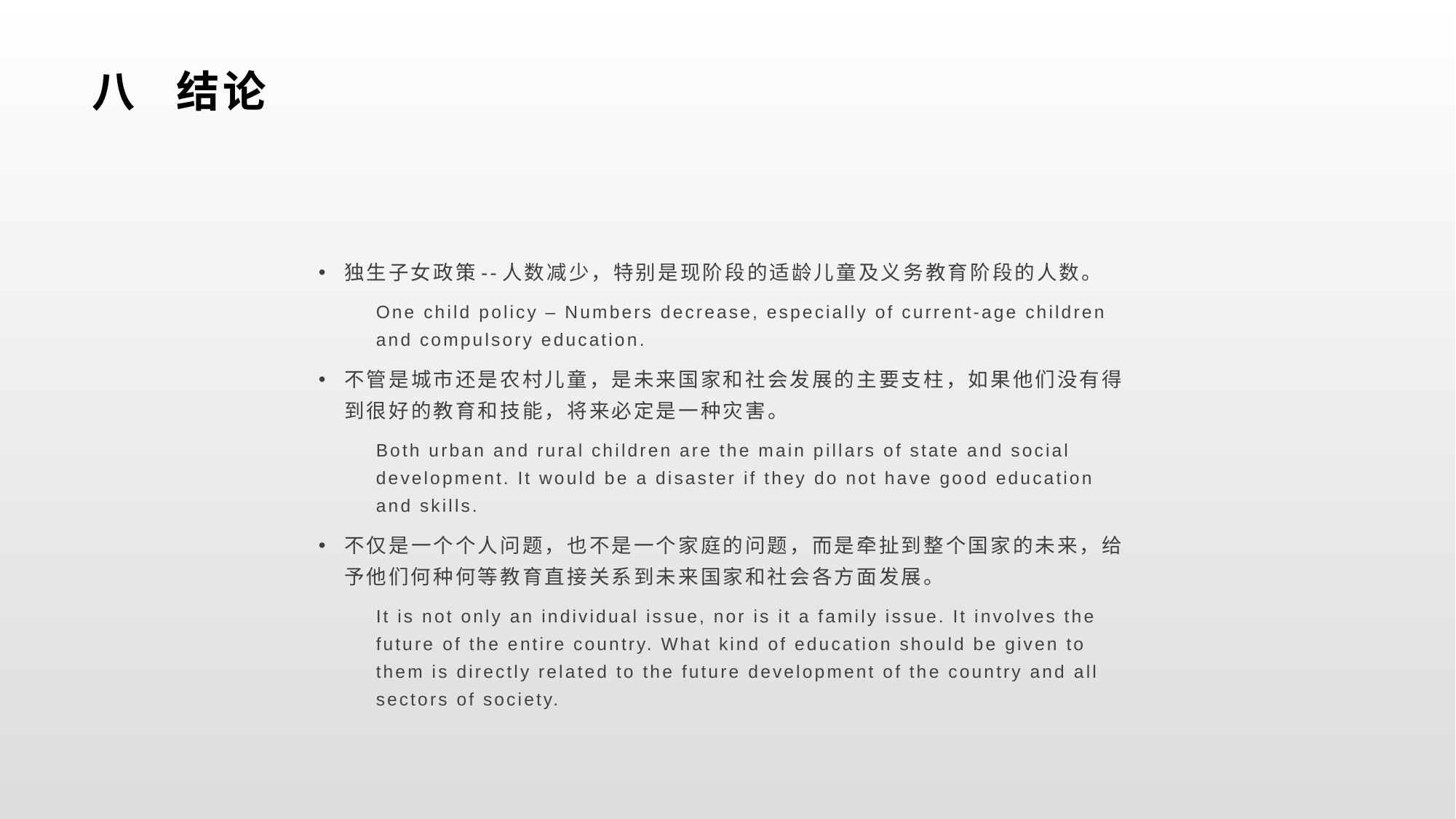

# 八   结论
独生子女政策--人数减少，特别是现阶段的适龄儿童及义务教育阶段的人数。
One child policy – Numbers decrease, especially of current-age children and compulsory education.
不管是城市还是农村儿童，是未来国家和社会发展的主要支柱，如果他们没有得到很好的教育和技能，将来必定是一种灾害。
Both urban and rural children are the main pillars of state and social development. It would be a disaster if they do not have good education and skills.
不仅是一个个人问题，也不是一个家庭的问题，而是牵扯到整个国家的未来，给予他们何种何等教育直接关系到未来国家和社会各方面发展。
It is not only an individual issue, nor is it a family issue. It involves the future of the entire country. What kind of education should be given to them is directly related to the future development of the country and all sectors of society.